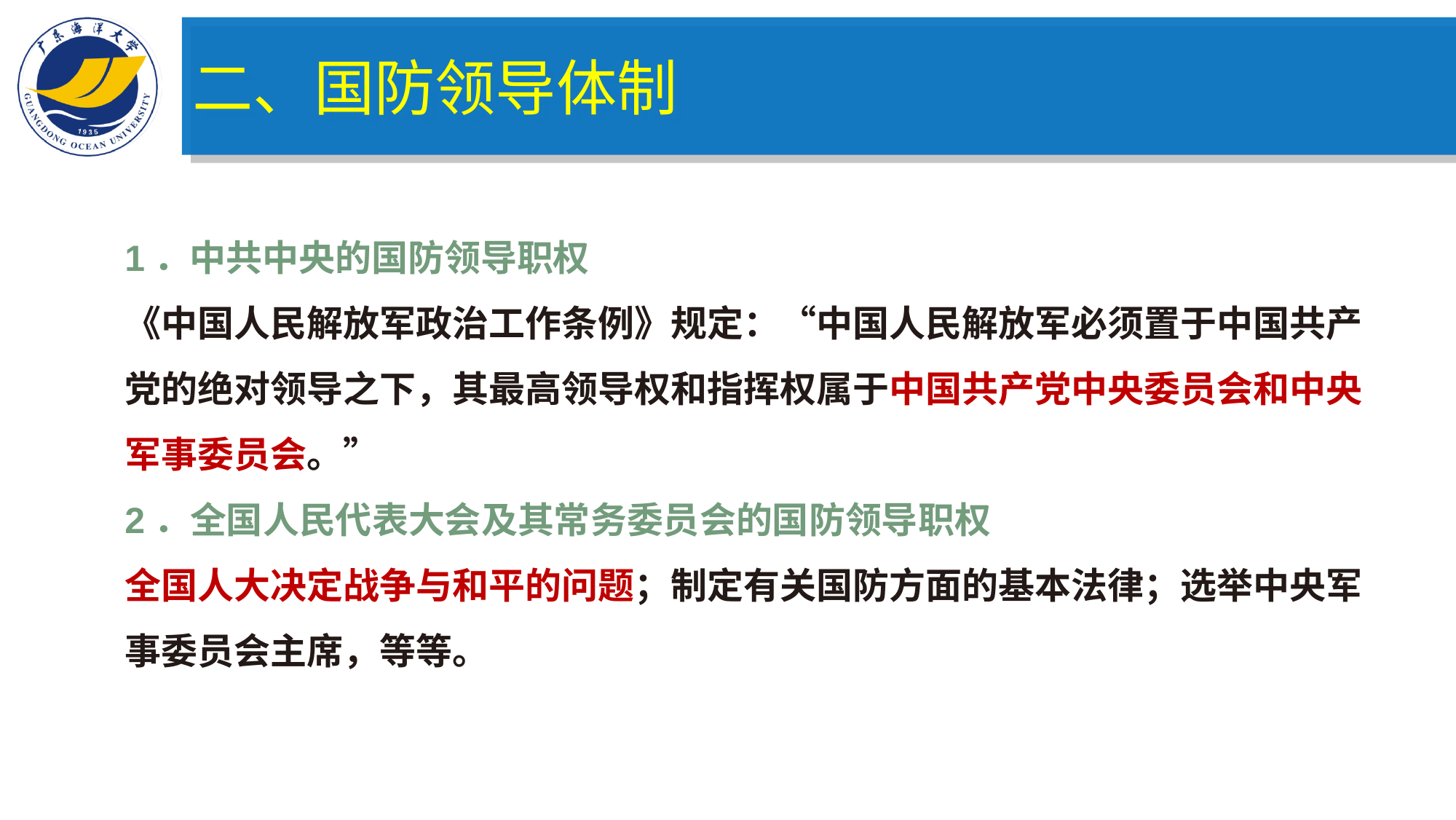

二、国防领导体制
1．中共中央的国防领导职权
《中国人民解放军政治工作条例》规定：“中国人民解放军必须置于中国共产党的绝对领导之下，其最高领导权和指挥权属于中国共产党中央委员会和中央军事委员会。”
2．全国人民代表大会及其常务委员会的国防领导职权
全国人大决定战争与和平的问题；制定有关国防方面的基本法律；选举中央军事委员会主席，等等。